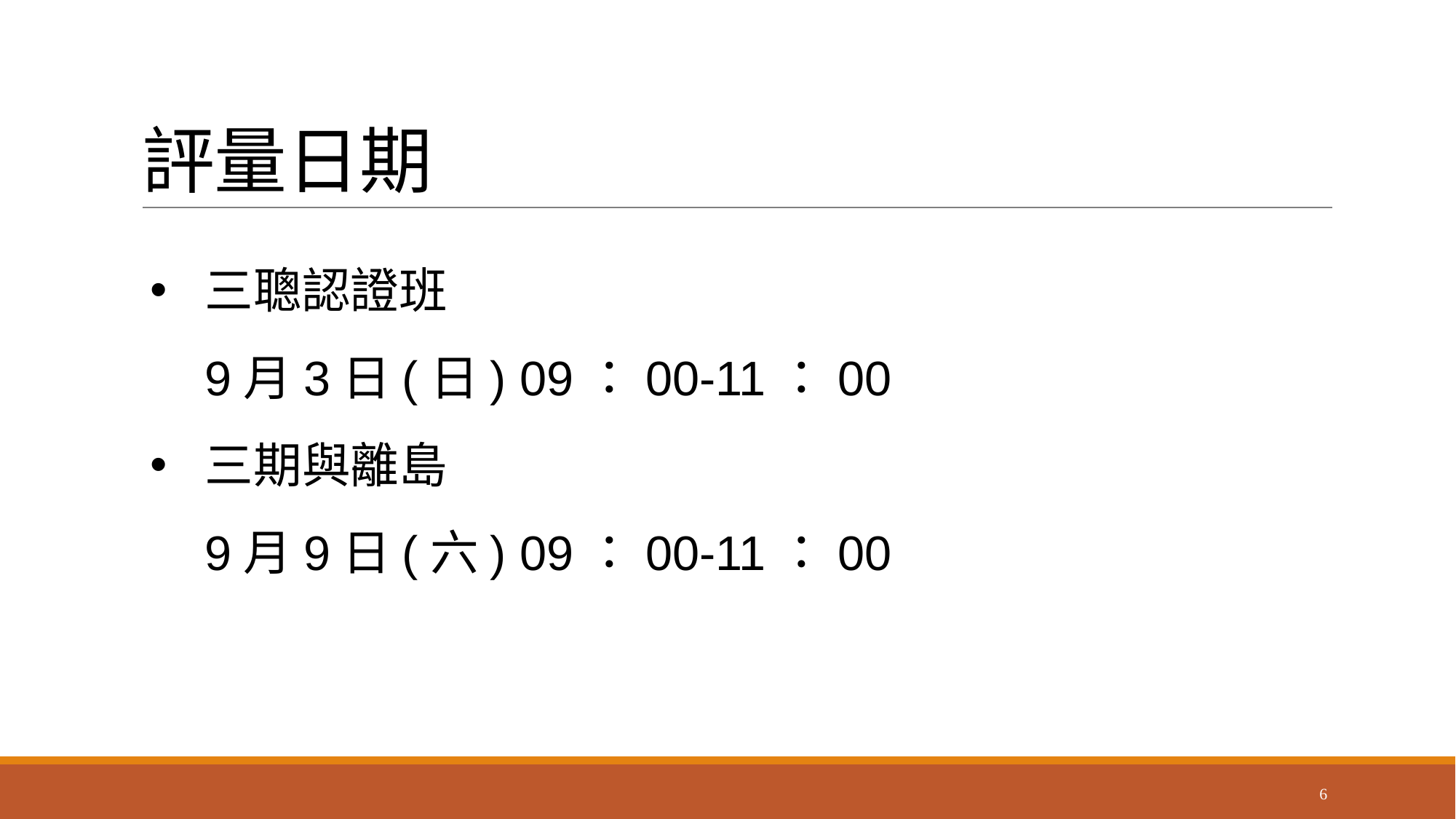

# 評量日期
三聰認證班
9月3日(日) 09：00-11：00
三期與離島
9月9日(六) 09：00-11：00

6